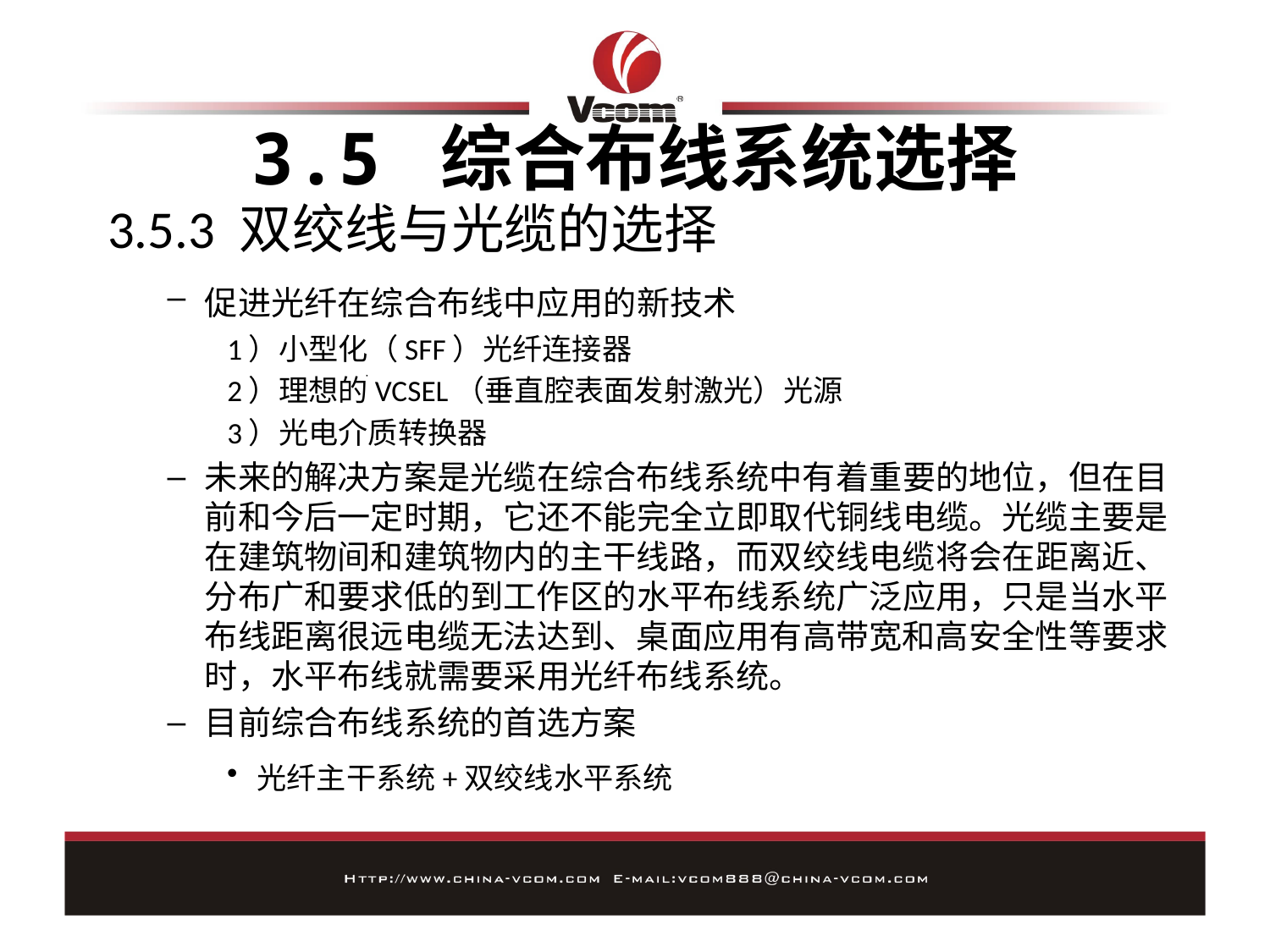

# 3.5 综合布线系统选择
3.5.3 双绞线与光缆的选择
促进光纤在综合布线中应用的新技术
1）小型化（SFF）光纤连接器
2）理想的VCSEL（垂直腔表面发射激光）光源
3）光电介质转换器
未来的解决方案是光缆在综合布线系统中有着重要的地位，但在目前和今后一定时期，它还不能完全立即取代铜线电缆。光缆主要是在建筑物间和建筑物内的主干线路，而双绞线电缆将会在距离近、分布广和要求低的到工作区的水平布线系统广泛应用，只是当水平布线距离很远电缆无法达到、桌面应用有高带宽和高安全性等要求时，水平布线就需要采用光纤布线系统。
目前综合布线系统的首选方案
光纤主干系统+双绞线水平系统